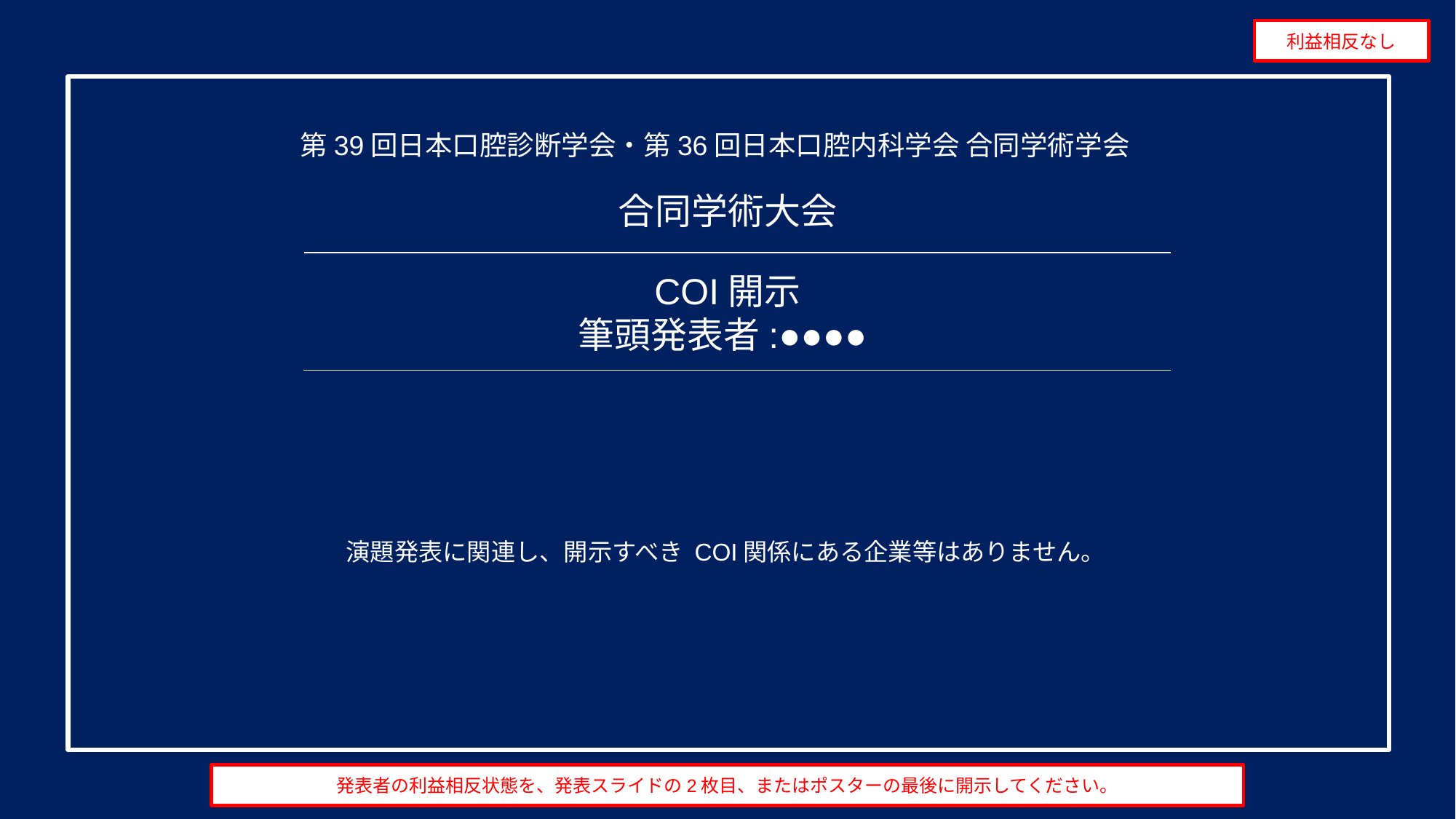

利益相反なし

第39回日本口腔診断学会・第36回日本口腔内科学会 合同学術学会
合同学術大会
COI開示
筆頭発表者:●●●●
演題発表に関連し、開示すべき COI関係にある企業等はありません。
発表者の利益相反状態を、発表スライドの2枚目、またはポスターの最後に開示してください。